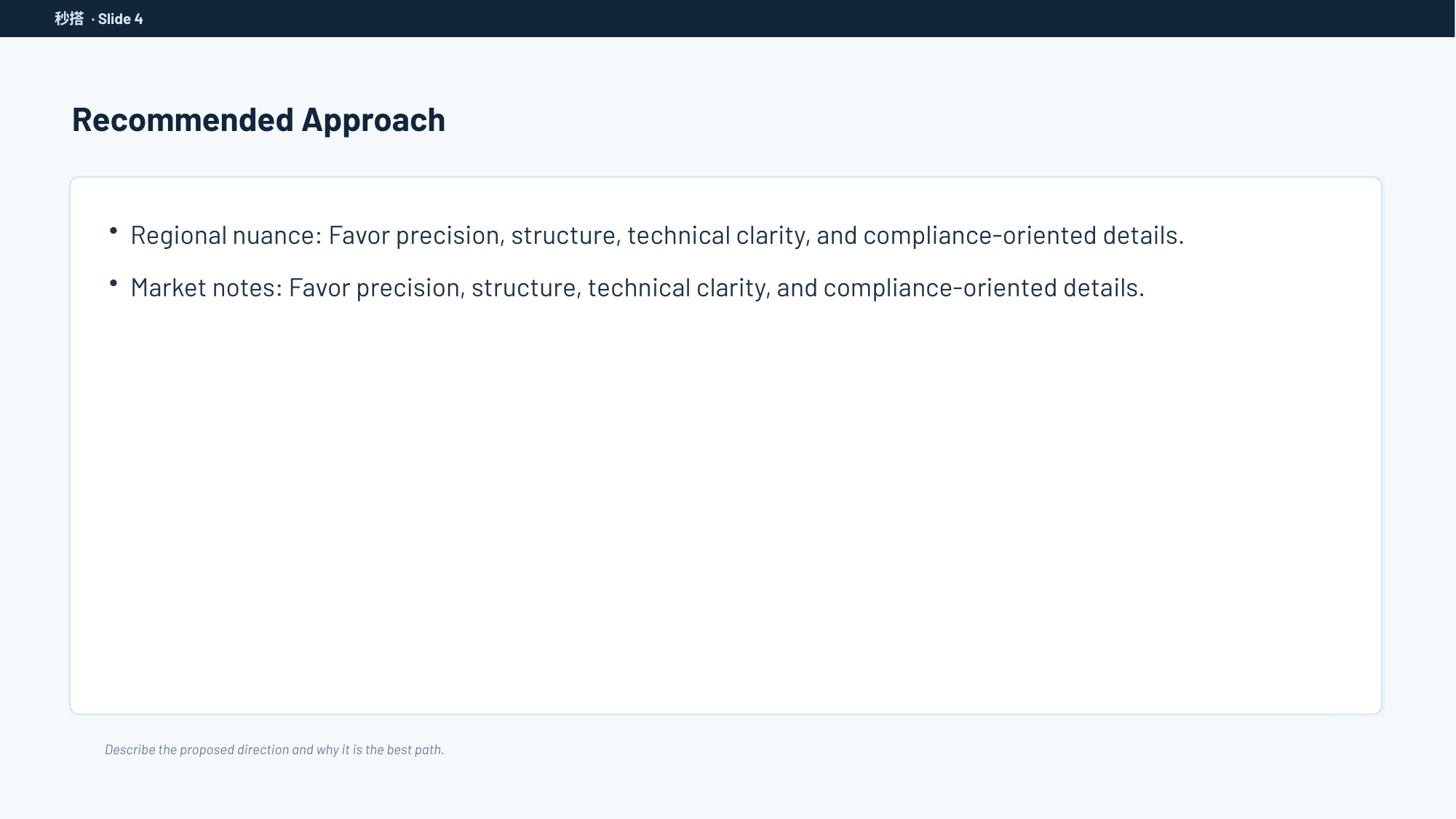

秒搭 · Slide 4
Recommended Approach

Regional nuance: Favor precision, structure, technical clarity, and compliance-oriented details.
Market notes: Favor precision, structure, technical clarity, and compliance-oriented details.
Describe the proposed direction and why it is the best path.